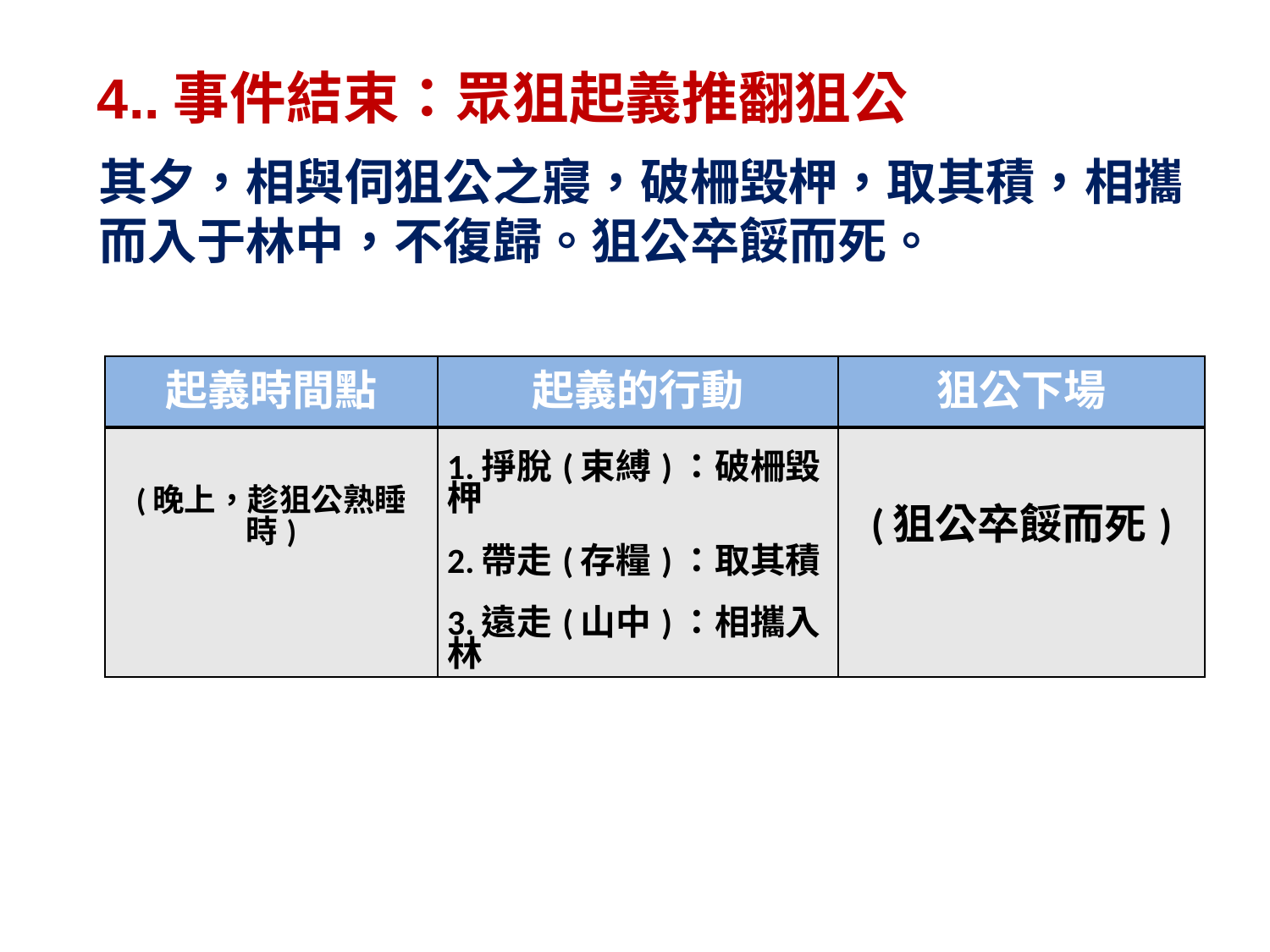

4..事件結束：眾狙起義推翻狙公
其夕，相與伺狙公之寢，破柵毀柙，取其積，相攜而入于林中，不復歸。狙公卒餒而死。
| 起義時間點 | 起義的行動 | 狙公下場 |
| --- | --- | --- |
| (晚上，趁狙公熟睡時) | 1.掙脫(束縛)：破柵毀柙 2.帶走(存糧)：取其積 3.遠走(山中)：相攜入林 | (狙公卒餒而死) |